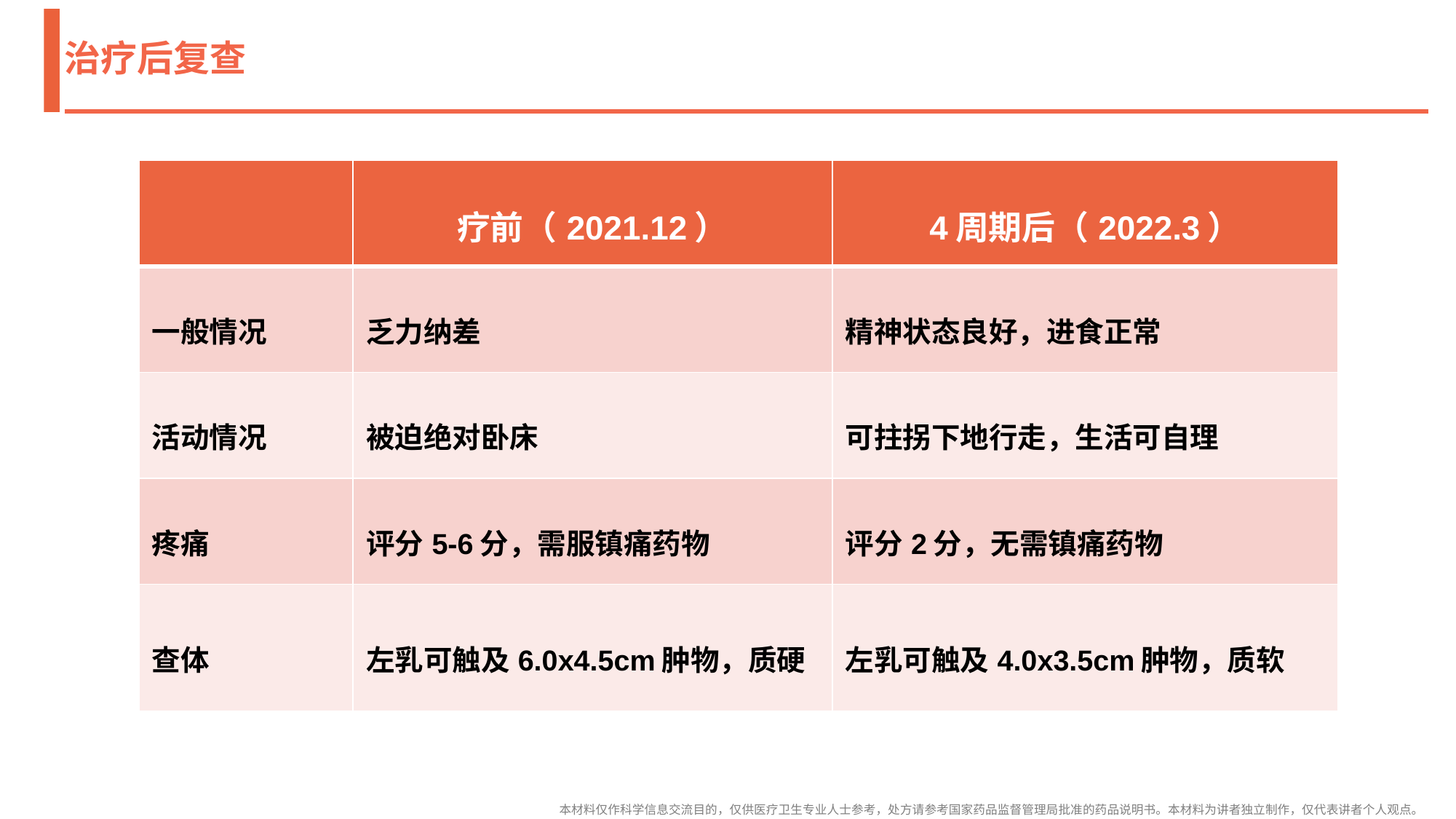

# 治疗后复查
|  | 疗前（2021.12） | 4周期后（2022.3） |
| --- | --- | --- |
| 一般情况 | 乏力纳差 | 精神状态良好，进食正常 |
| 活动情况 | 被迫绝对卧床 | 可拄拐下地行走，生活可自理 |
| 疼痛 | 评分5-6分，需服镇痛药物 | 评分2分，无需镇痛药物 |
| 查体 | 左乳可触及6.0x4.5cm肿物，质硬 | 左乳可触及4.0x3.5cm肿物，质软 |